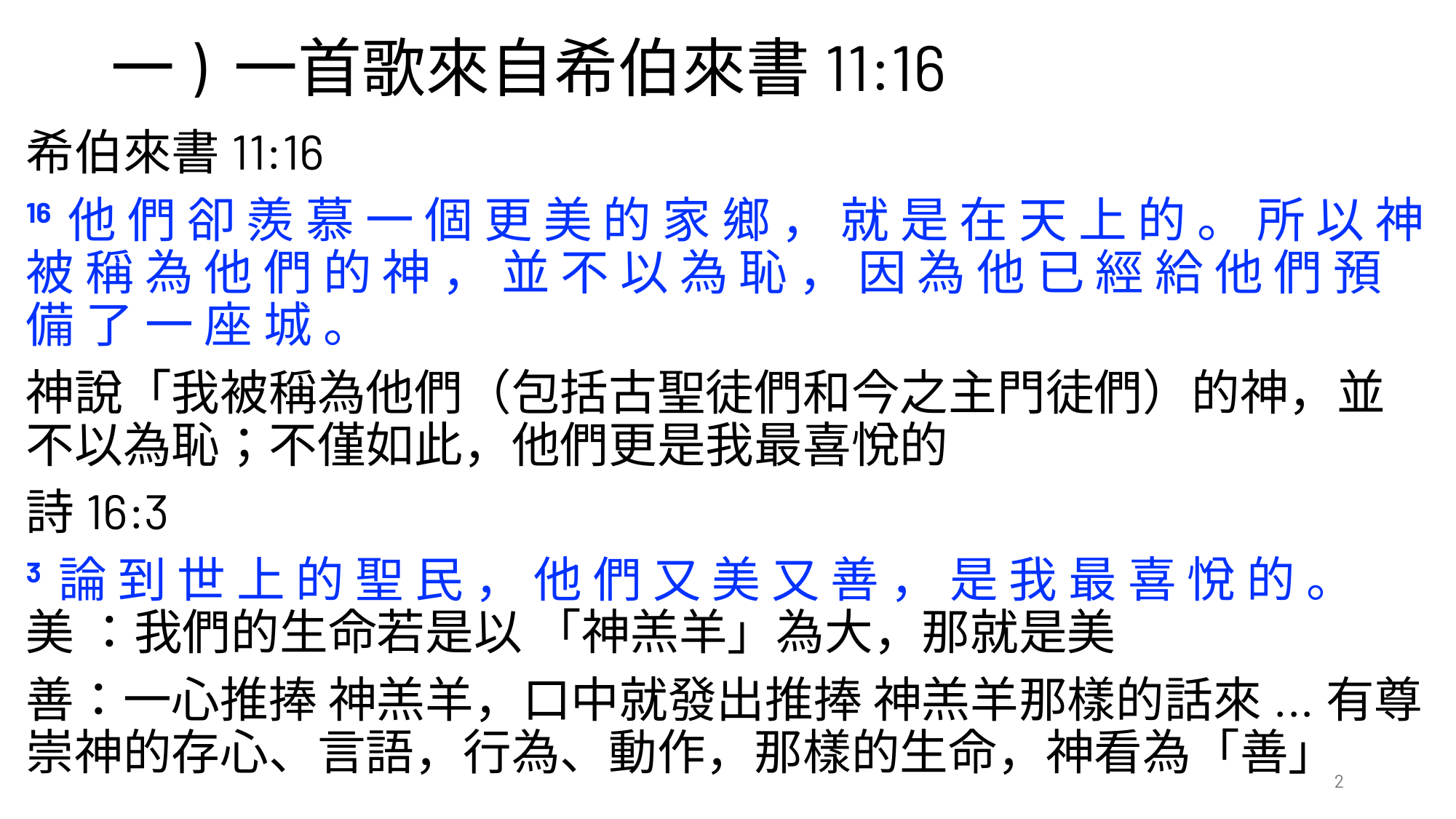

# 一) 一首歌來自希伯來書11:16
希伯來書11:16
16 他 們 卻 羨 慕 一 個 更 美 的 家 鄉 ， 就 是 在 天 上 的 。 所 以 神 被 稱 為 他 們 的 神 ， 並 不 以 為 恥 ， 因 為 他 已 經 給 他 們 預 備 了 一 座 城 。
神說「我被稱為他們（包括古聖徒們和今之主門徒們）的神，並不以為恥；不僅如此，他們更是我最喜悅的
詩16:3
3 論 到 世 上 的 聖 民 ， 他 們 又 美 又 善 ， 是 我 最 喜 悅 的 。
美 ：我們的生命若是以 「神羔羊」為大，那就是美
善：一心推捧 神羔羊，口中就發出推捧 神羔羊那樣的話來...有尊崇神的存心、言語，行為、動作，那樣的生命，神看為「善」
2